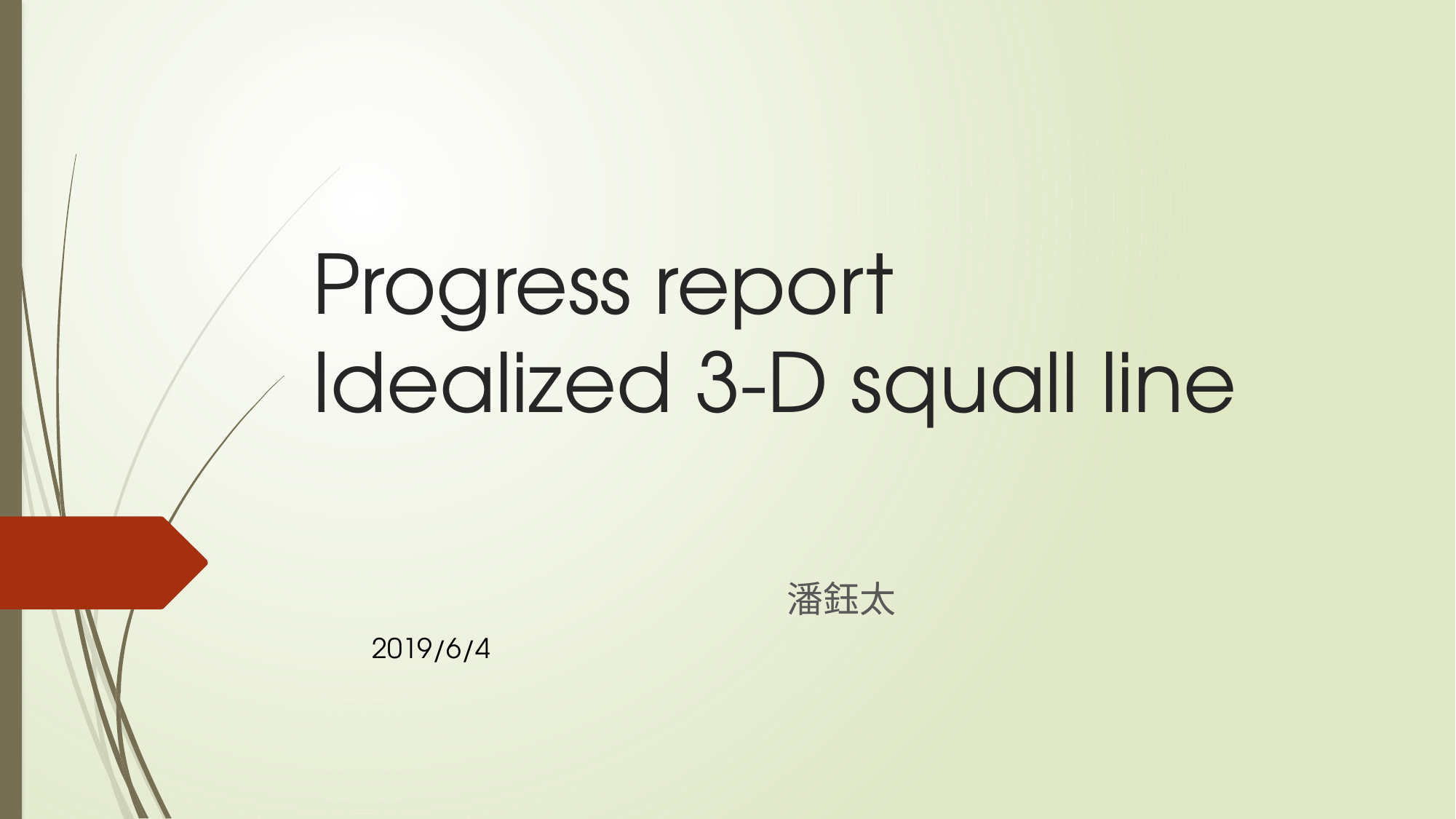

# Progress report Idealized 3-D squall line
潘鈺太
2019/6/4